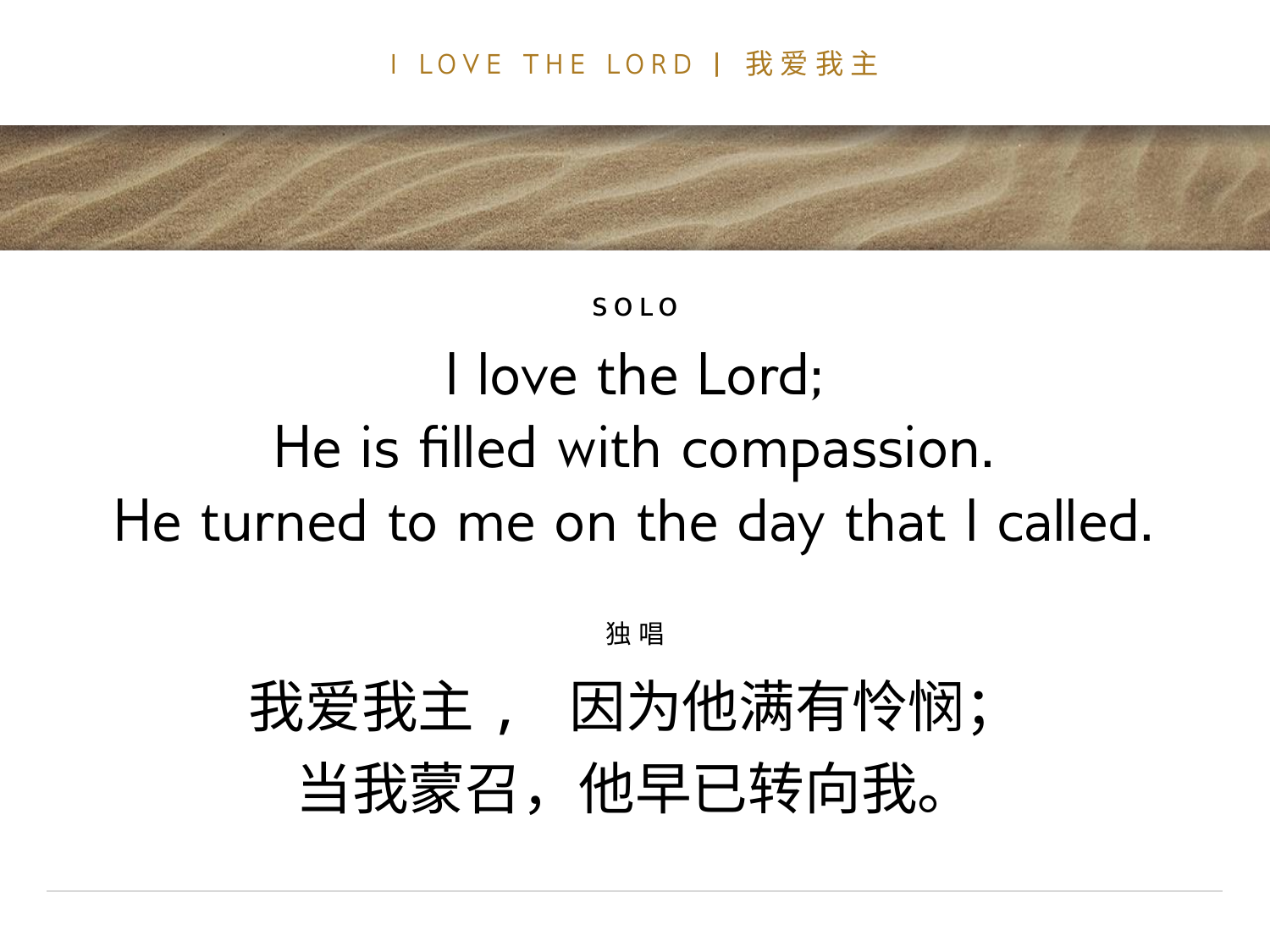

# I LOVE THE LORD | 我爱我主
SOLO
I love the Lord;
He is filled with compassion.
He turned to me on the day that I called.
独唱
我爱我主, 因为他满有怜悯；
当我蒙召，他早已转向我。